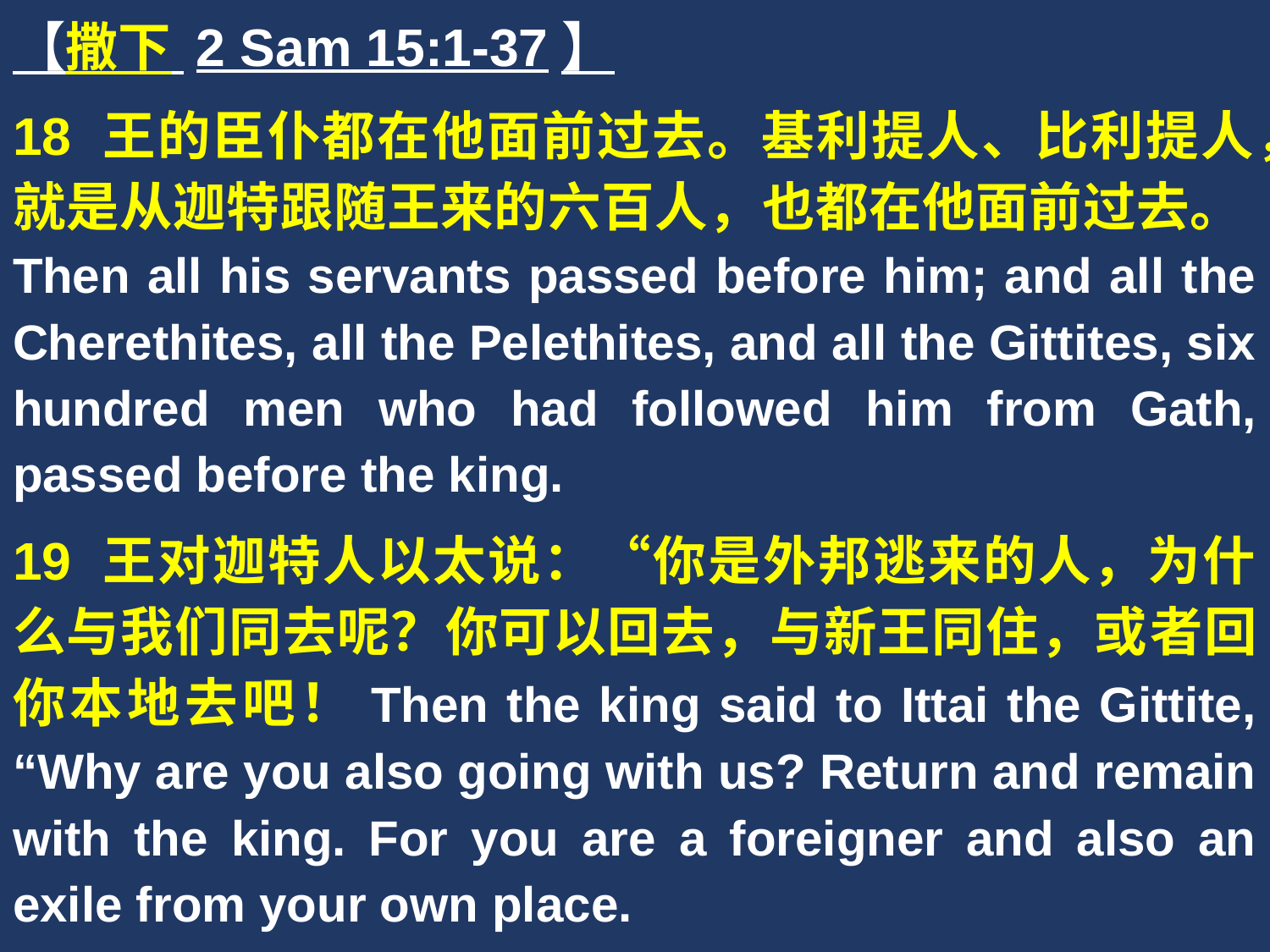

【撒下 2 Sam 15:1-37】
18 王的臣仆都在他面前过去。基利提人、比利提人，就是从迦特跟随王来的六百人，也都在他面前过去。Then all his servants passed before him; and all the Cherethites, all the Pelethites, and all the Gittites, six hundred men who had followed him from Gath, passed before the king.
19 王对迦特人以太说：“你是外邦逃来的人，为什么与我们同去呢？你可以回去，与新王同住，或者回你本地去吧！Then the king said to Ittai the Gittite, “Why are you also going with us? Return and remain with the king. For you are a foreigner and also an exile from your own place.